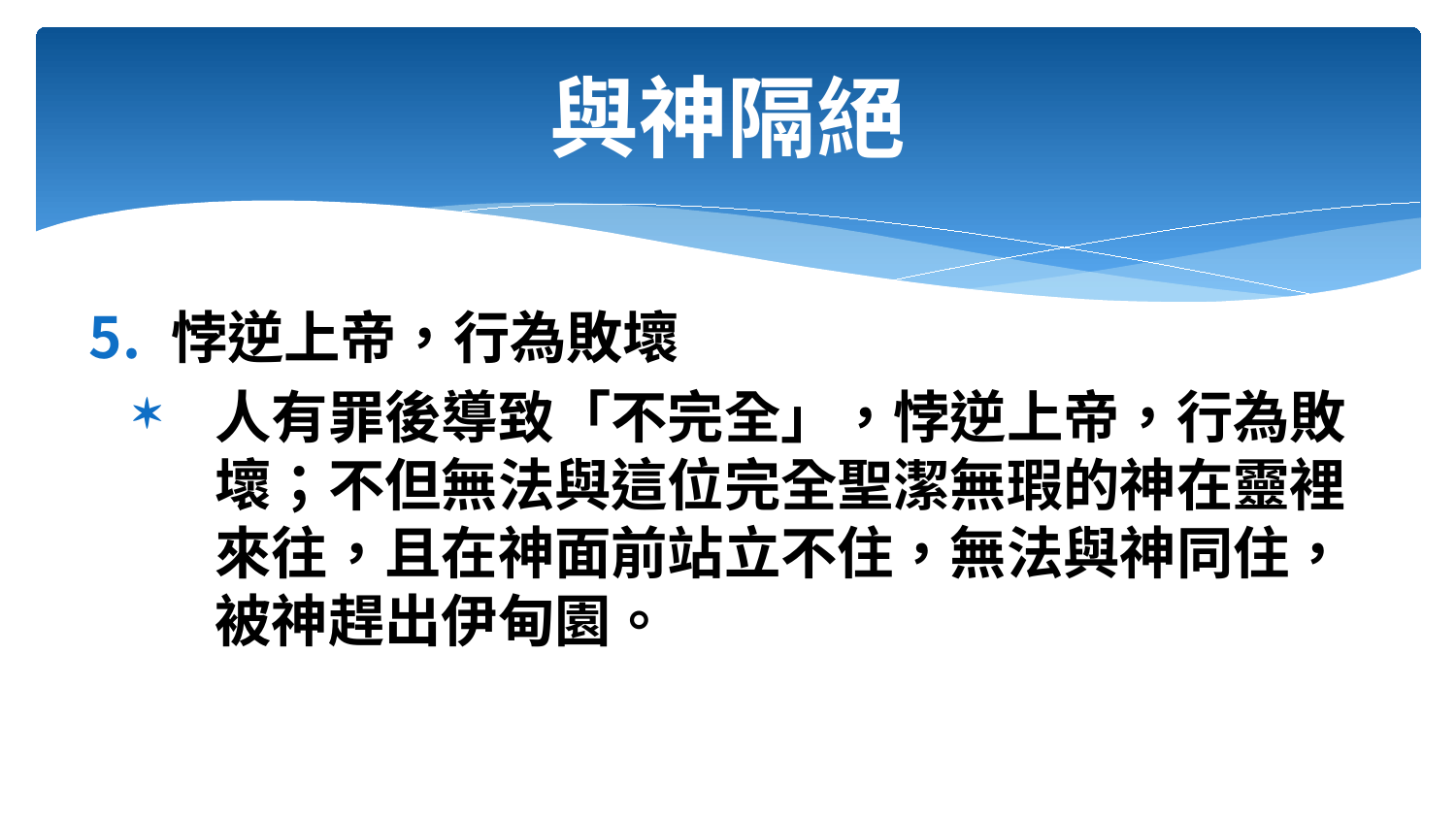

# 與神隔絕
悖逆上帝，行為敗壞
人有罪後導致「不完全」，悖逆上帝，行為敗壞；不但無法與這位完全聖潔無瑕的神在靈裡來往，且在神面前站立不住，無法與神同住，被神趕出伊甸園。